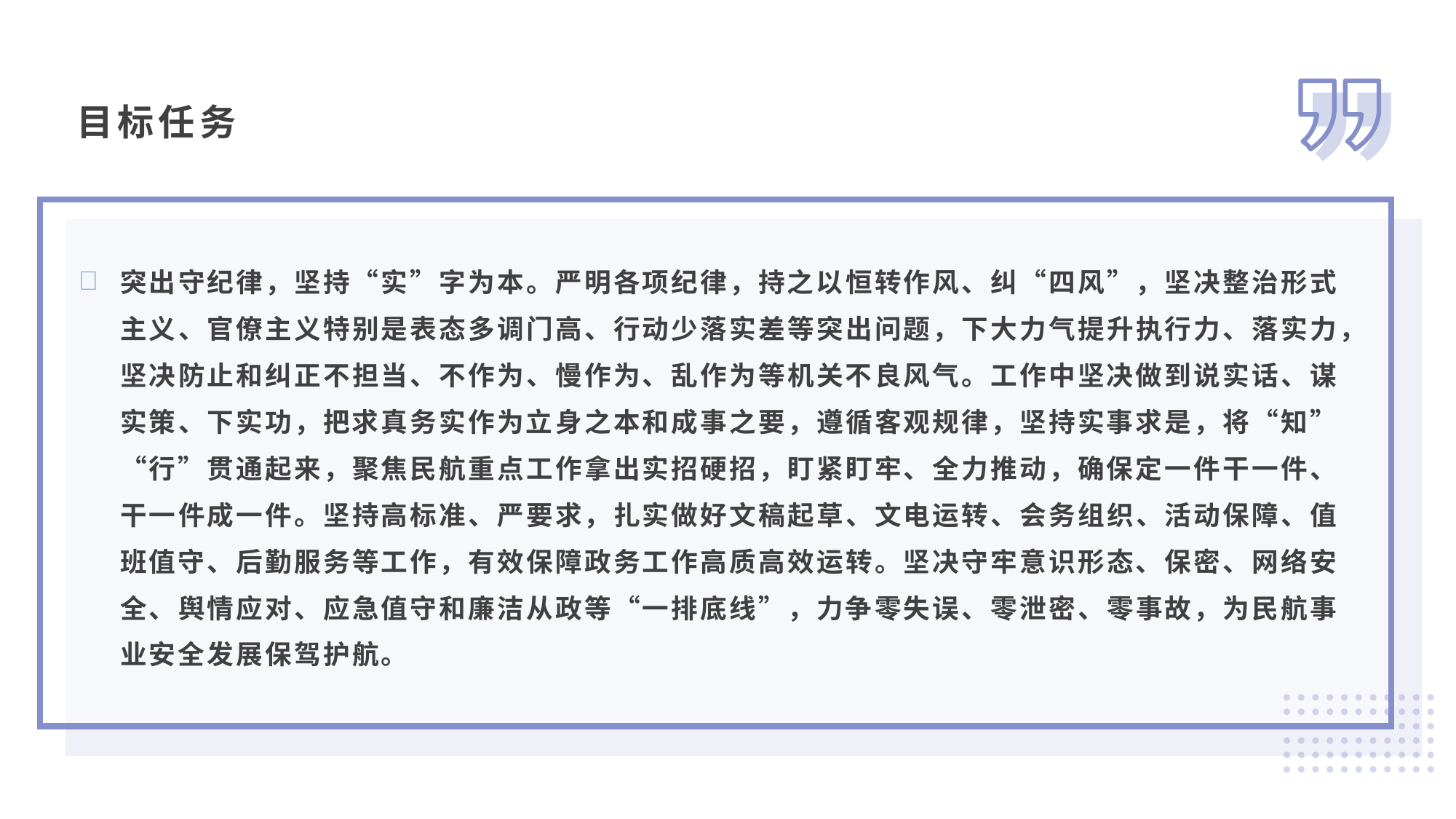

目标任务

突出守纪律，坚持“实”字为本。严明各项纪律，持之以恒转作风、纠“四风”，坚决整治形式主义、官僚主义特别是表态多调门高、行动少落实差等突出问题，下大力气提升执行力、落实力，坚决防止和纠正不担当、不作为、慢作为、乱作为等机关不良风气。工作中坚决做到说实话、谋实策、下实功，把求真务实作为立身之本和成事之要，遵循客观规律，坚持实事求是，将“知”“行”贯通起来，聚焦民航重点工作拿出实招硬招，盯紧盯牢、全力推动，确保定一件干一件、干一件成一件。坚持高标准、严要求，扎实做好文稿起草、文电运转、会务组织、活动保障、值班值守、后勤服务等工作，有效保障政务工作高质高效运转。坚决守牢意识形态、保密、网络安全、舆情应对、应急值守和廉洁从政等“一排底线”，力争零失误、零泄密、零事故，为民航事业安全发展保驾护航。